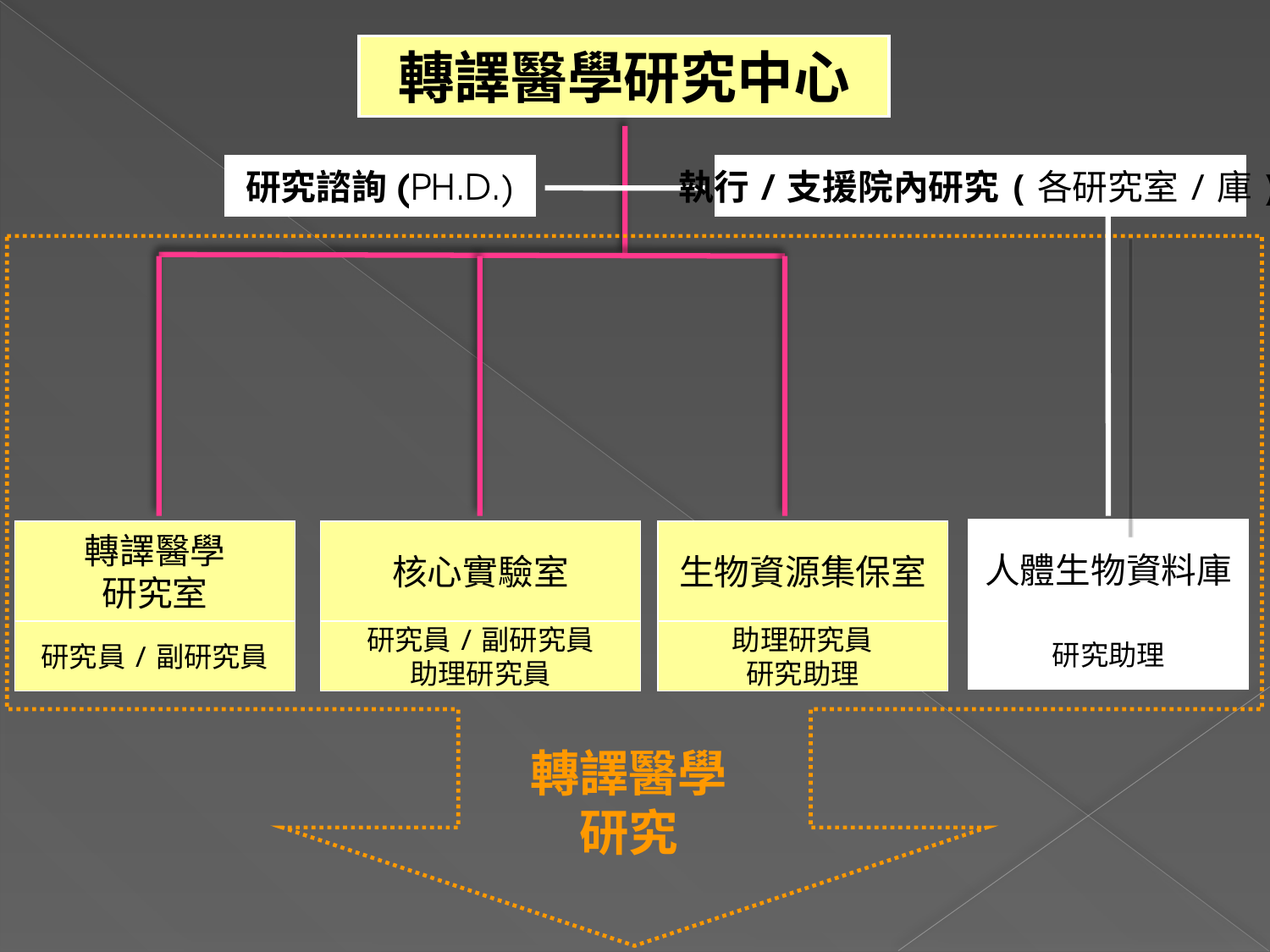

轉譯醫學研究中心

研究諮詢(PH.D.)
執行/支援院內研究(各研究室/庫)

人體生物資料庫
研究助理
轉譯醫學
研究室
研究員/副研究員
核心實驗室
研究員/副研究員
助理研究員
生物資源集保室
助理研究員
研究助理
轉譯醫學
研究